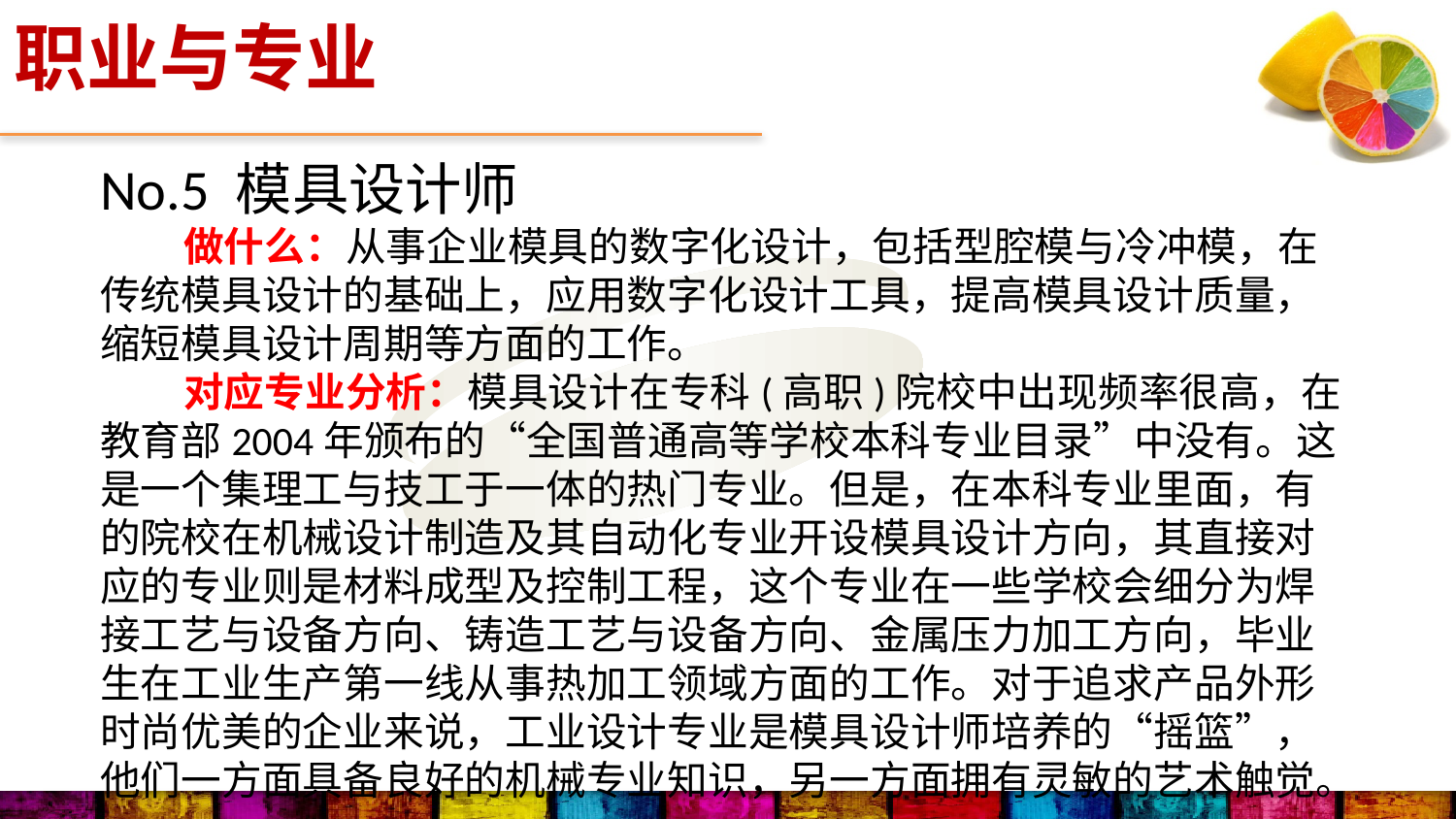

职业与专业

No.5 模具设计师
        做什么：从事企业模具的数字化设计，包括型腔模与冷冲模，在传统模具设计的基础上，应用数字化设计工具，提高模具设计质量，缩短模具设计周期等方面的工作。
        对应专业分析：模具设计在专科(高职)院校中出现频率很高，在教育部2004年颁布的“全国普通高等学校本科专业目录”中没有。这是一个集理工与技工于一体的热门专业。但是，在本科专业里面，有的院校在机械设计制造及其自动化专业开设模具设计方向，其直接对应的专业则是材料成型及控制工程，这个专业在一些学校会细分为焊接工艺与设备方向、铸造工艺与设备方向、金属压力加工方向，毕业生在工业生产第一线从事热加工领域方面的工作。对于追求产品外形时尚优美的企业来说，工业设计专业是模具设计师培养的“摇篮”，他们一方面具备良好的机械专业知识，另一方面拥有灵敏的艺术触觉。
FPA性格色彩的使命